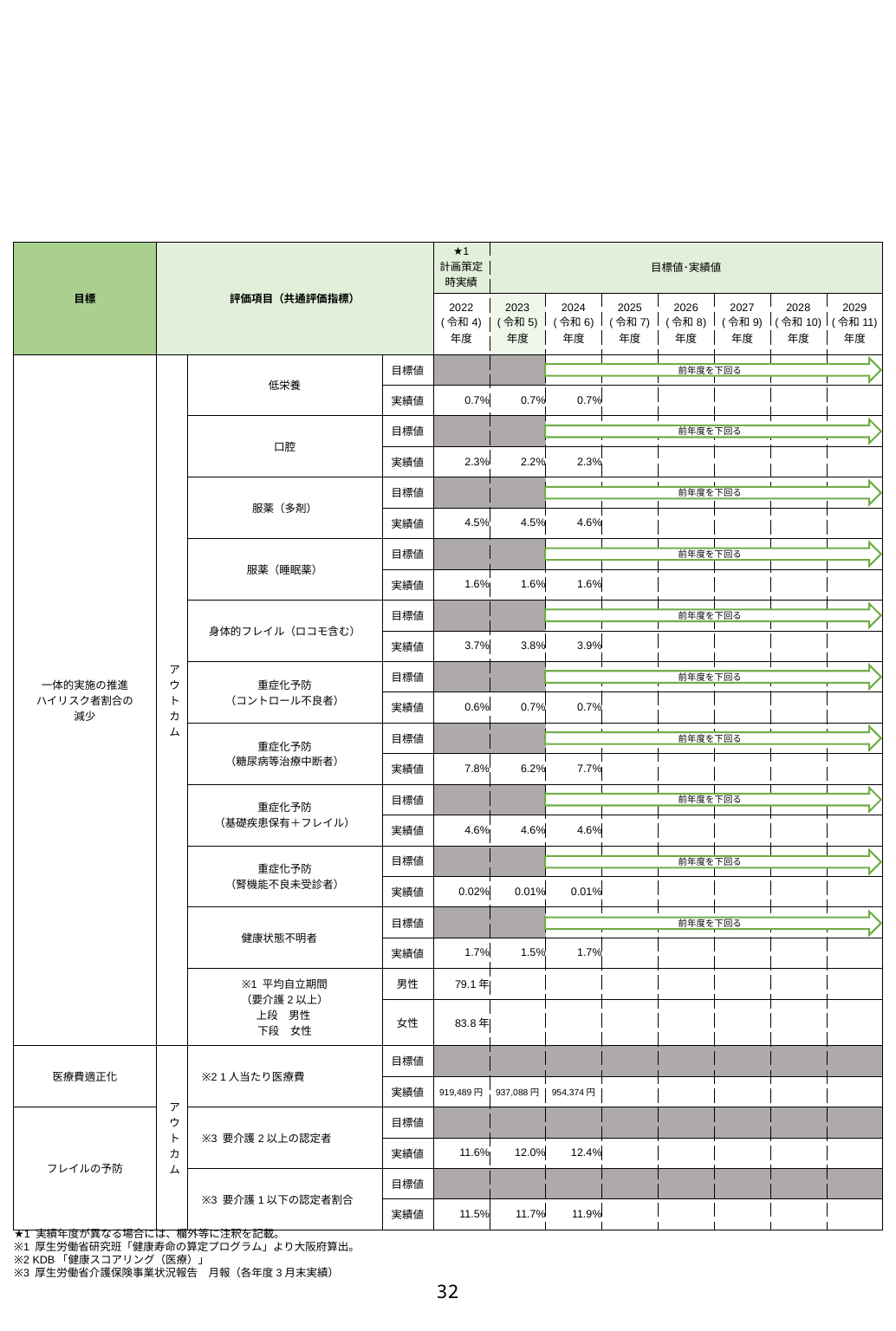

| 目標 | 評価項目（共通評価指標） |  |  | ★1 計画策定 時実績 | 目標値･実績値 |  |  |  |  |  |  |
| --- | --- | --- | --- | --- | --- | --- | --- | --- | --- | --- | --- |
|  |  |  |  | 2022 (令和4) 年度 | 2023 (令和5) 年度 | 2024 (令和6) 年度 | 2025 (令和7) 年度 | 2026 (令和8) 年度 | 2027 (令和9) 年度 | 2028 (令和10) 年度 | 2029 (令和11) 年度 |
| 一体的実施の推進 ハイリスク者割合の 減少 | アウトカム | 低栄養 | 目標値 |  |  |  |  |  |  |  |  |
|  |  |  | 実績値 | 0.7% | 0.7% | 0.7% |  |  |  |  |  |
|  |  | 口腔 | 目標値 |  |  |  |  |  |  |  |  |
|  |  |  | 実績値 | 2.3% | 2.2% | 2.3% |  |  |  |  |  |
|  |  | 服薬（多剤） | 目標値 |  |  |  |  |  |  |  |  |
|  |  |  | 実績値 | 4.5% | 4.5% | 4.6% |  |  |  |  |  |
|  |  | 服薬（睡眠薬） | 目標値 |  |  |  |  |  |  |  |  |
|  |  |  | 実績値 | 1.6% | 1.6% | 1.6% |  |  |  |  |  |
|  |  | 身体的フレイル（ロコモ含む） | 目標値 |  |  |  |  |  |  |  |  |
|  |  |  | 実績値 | 3.7% | 3.8% | 3.9% |  |  |  |  |  |
|  |  | 重症化予防 （コントロール不良者） | 目標値 |  |  |  |  |  |  |  |  |
|  |  |  | 実績値 | 0.6% | 0.7% | 0.7% |  |  |  |  |  |
|  |  | 重症化予防 （糖尿病等治療中断者） | 目標値 |  |  |  |  |  |  |  |  |
|  |  |  | 実績値 | 7.8% | 6.2% | 7.7% |  |  |  |  |  |
|  |  | 重症化予防 （基礎疾患保有＋フレイル） | 目標値 |  |  |  |  |  |  |  |  |
|  |  |  | 実績値 | 4.6% | 4.6% | 4.6% |  |  |  |  |  |
|  |  | 重症化予防 （腎機能不良未受診者） | 目標値 |  |  |  |  |  |  |  |  |
|  |  |  | 実績値 | 0.02% | 0.01% | 0.01% |  |  |  |  |  |
|  |  | 健康状態不明者 | 目標値 |  |  |  |  |  |  |  |  |
|  |  |  | 実績値 | 1.7% | 1.5% | 1.7% |  |  |  |  |  |
|  |  | ※1 平均自立期間 （要介護2以上） 上段　男性 下段　女性 | 男性 | 79.1年 |  |  |  |  |  |  |  |
|  |  |  | 女性 | 83.8年 |  |  |  |  |  |  |  |
| 医療費適正化 | アウトカム | ※2 1人当たり医療費 | 目標値 |  |  |  |  |  |  |  |  |
|  |  |  | 実績値 | 919,489円 | 937,088円 | 954,374円 |  |  |  |  |  |
| フレイルの予防 |  | ※3 要介護2以上の認定者 | 目標値 |  |  |  |  |  |  |  |  |
|  |  |  | 実績値 | 11.6% | 12.0% | 12.4% |  |  |  |  |  |
|  |  | ※3 要介護1以下の認定者割合 | 目標値 |  |  |  |  |  |  |  |  |
|  |  |  | 実績値 | 11.5% | 11.7% | 11.9% |  |  |  |  |  |
前年度を下回る
前年度を下回る
前年度を下回る
前年度を下回る
前年度を下回る
前年度を下回る
前年度を下回る
前年度を下回る
前年度を下回る
前年度を下回る
★1 実績年度が異なる場合には、欄外等に注釈を記載。
※1 厚生労働省研究班「健康寿命の算定プログラム」より大阪府算出。
※2 KDB「健康スコアリング（医療）」
※3 厚生労働省介護保険事業状況報告　月報（各年度3月末実績）
32